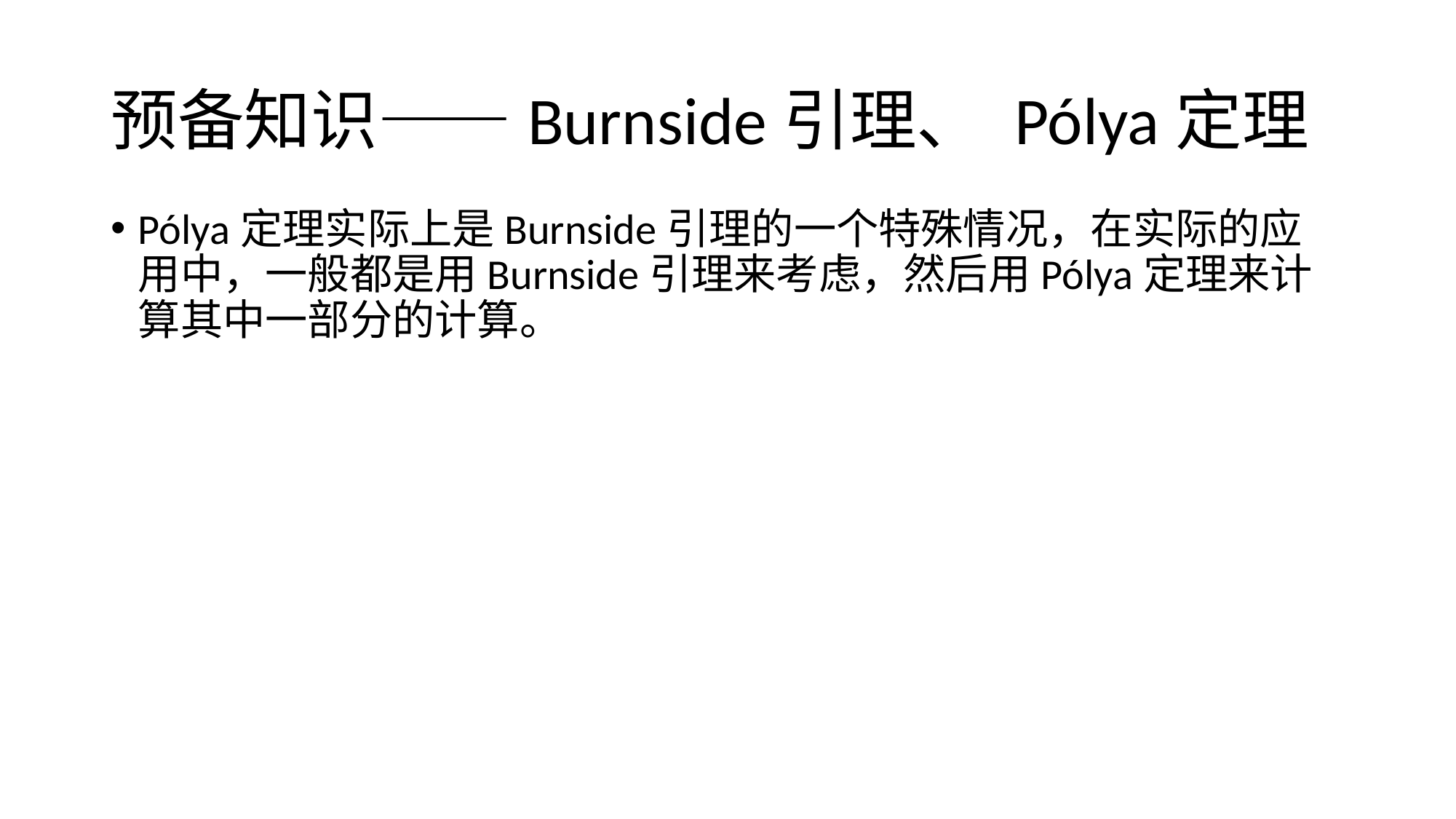

# 预备知识——Burnside引理、 Pólya定理
Pólya定理实际上是Burnside引理的一个特殊情况，在实际的应用中，一般都是用Burnside引理来考虑，然后用Pólya定理来计算其中一部分的计算。